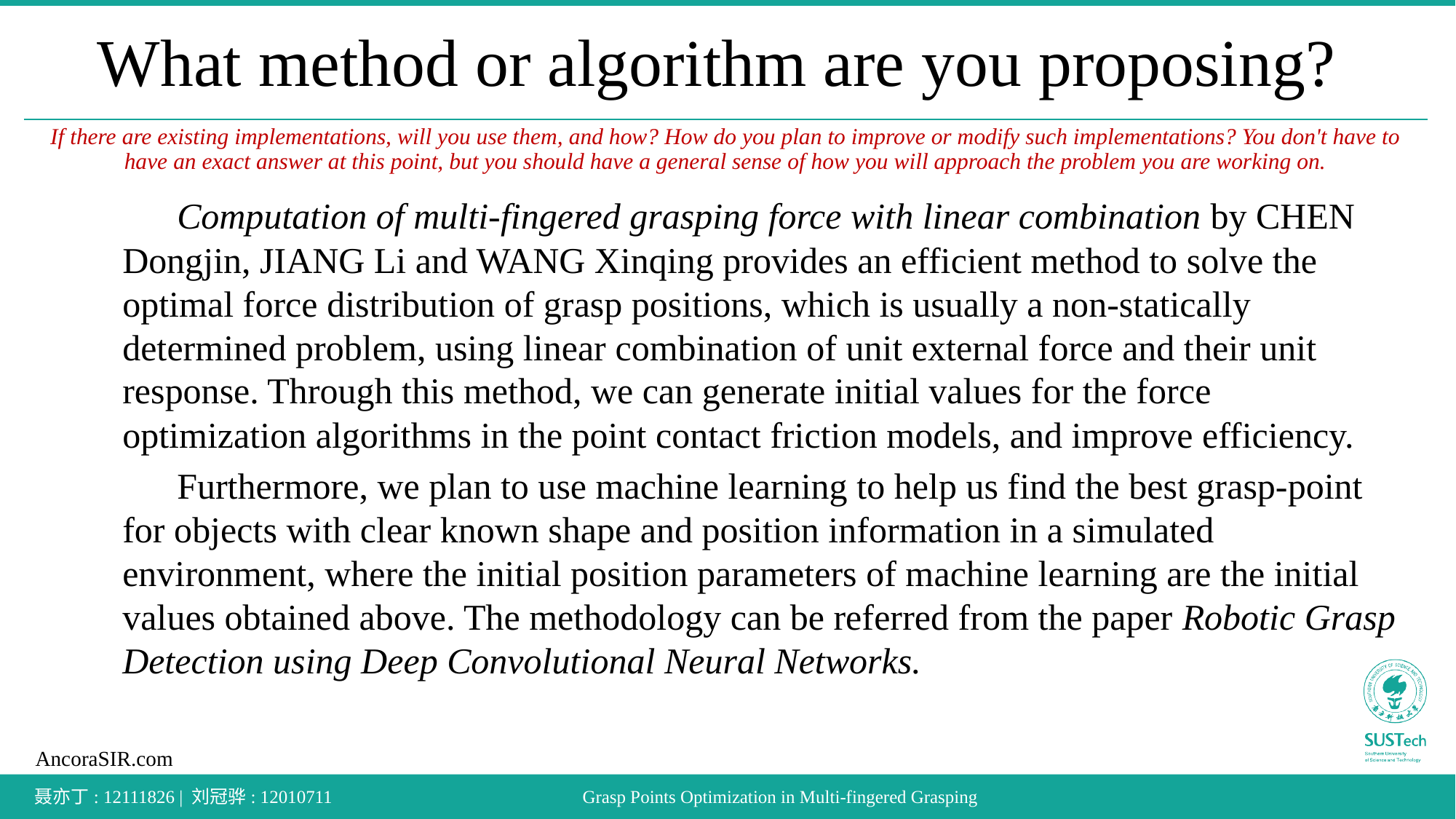

# What method or algorithm are you proposing?
If there are existing implementations, will you use them, and how? How do you plan to improve or modify such implementations? You don't have to have an exact answer at this point, but you should have a general sense of how you will approach the problem you are working on.
Computation of multi-fingered grasping force with linear combination by CHEN Dongjin, JIANG Li and WANG Xinqing provides an efficient method to solve the optimal force distribution of grasp positions, which is usually a non-statically determined problem, using linear combination of unit external force and their unit response. Through this method, we can generate initial values for the force optimization algorithms in the point contact friction models, and improve efficiency.
Furthermore, we plan to use machine learning to help us find the best grasp-point for objects with clear known shape and position information in a simulated environment, where the initial position parameters of machine learning are the initial values obtained above. The methodology can be referred from the paper Robotic Grasp Detection using Deep Convolutional Neural Networks.

聂亦丁: 12111826 | 刘冠骅: 12010711
7
Grasp Points Optimization in Multi-fingered Grasping